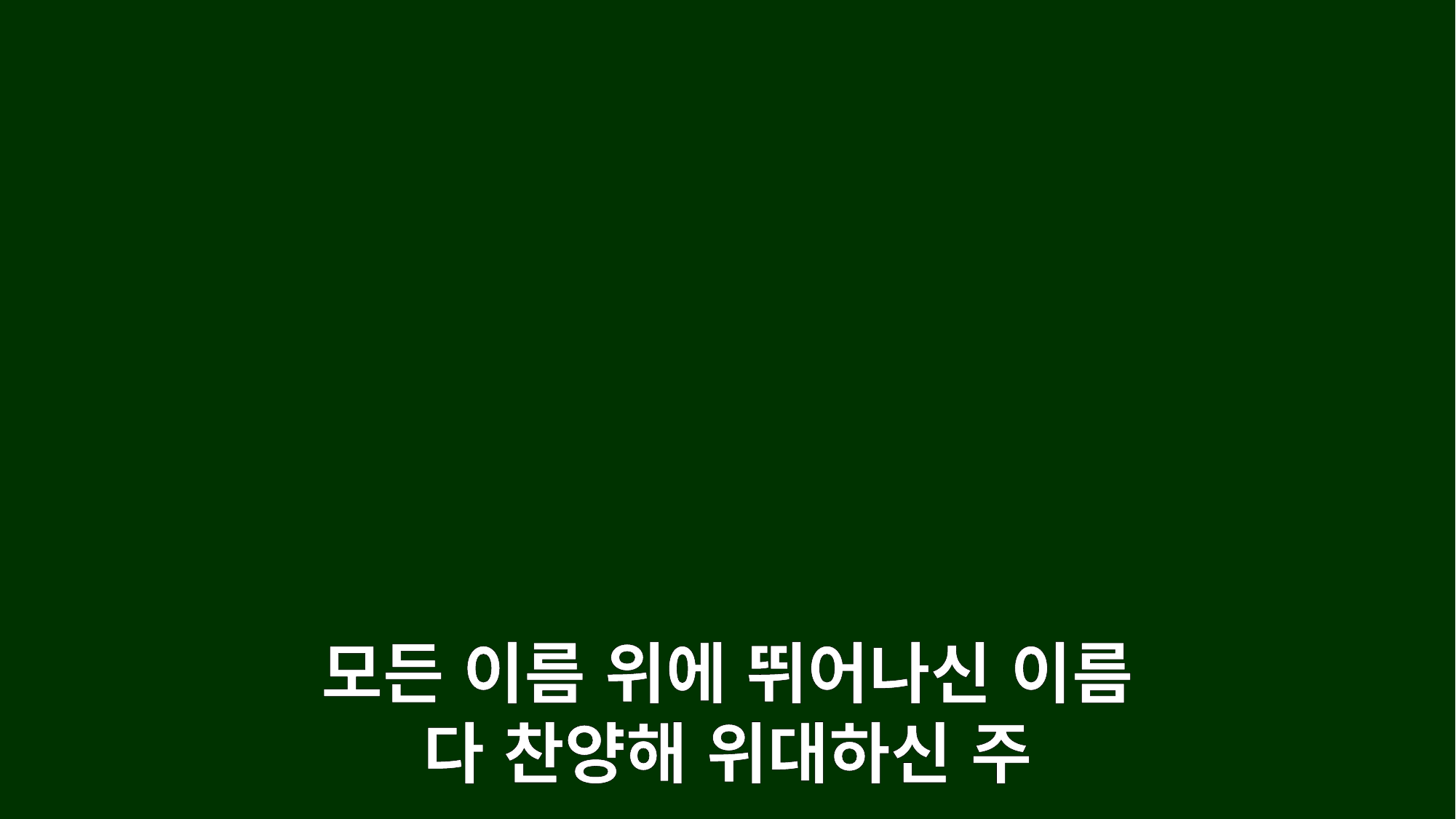

모든 이름 위에 뛰어나신 이름
다 찬양해 위대하신 주